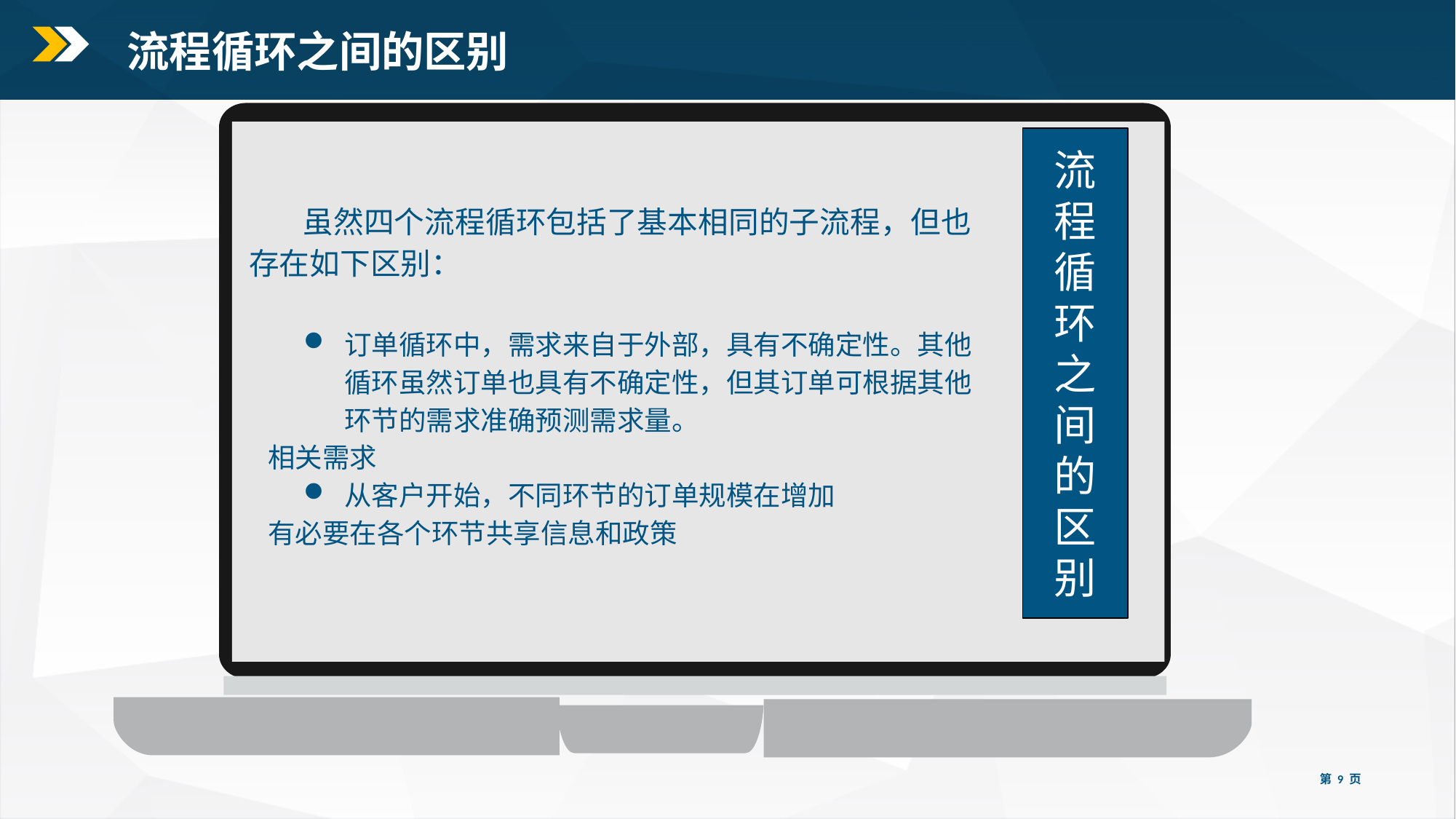

流程循环之间的区别

流
程
循
环
之
间
的
区
别
       虽然四个流程循环包括了基本相同的子流程，但也存在如下区别：

订单循环中，需求来自于外部，具有不确定性。其他循环虽然订单也具有不确定性，但其订单可根据其他环节的需求准确预测需求量。
  相关需求
从客户开始，不同环节的订单规模在增加
  有必要在各个环节共享信息和政策

第 9 页